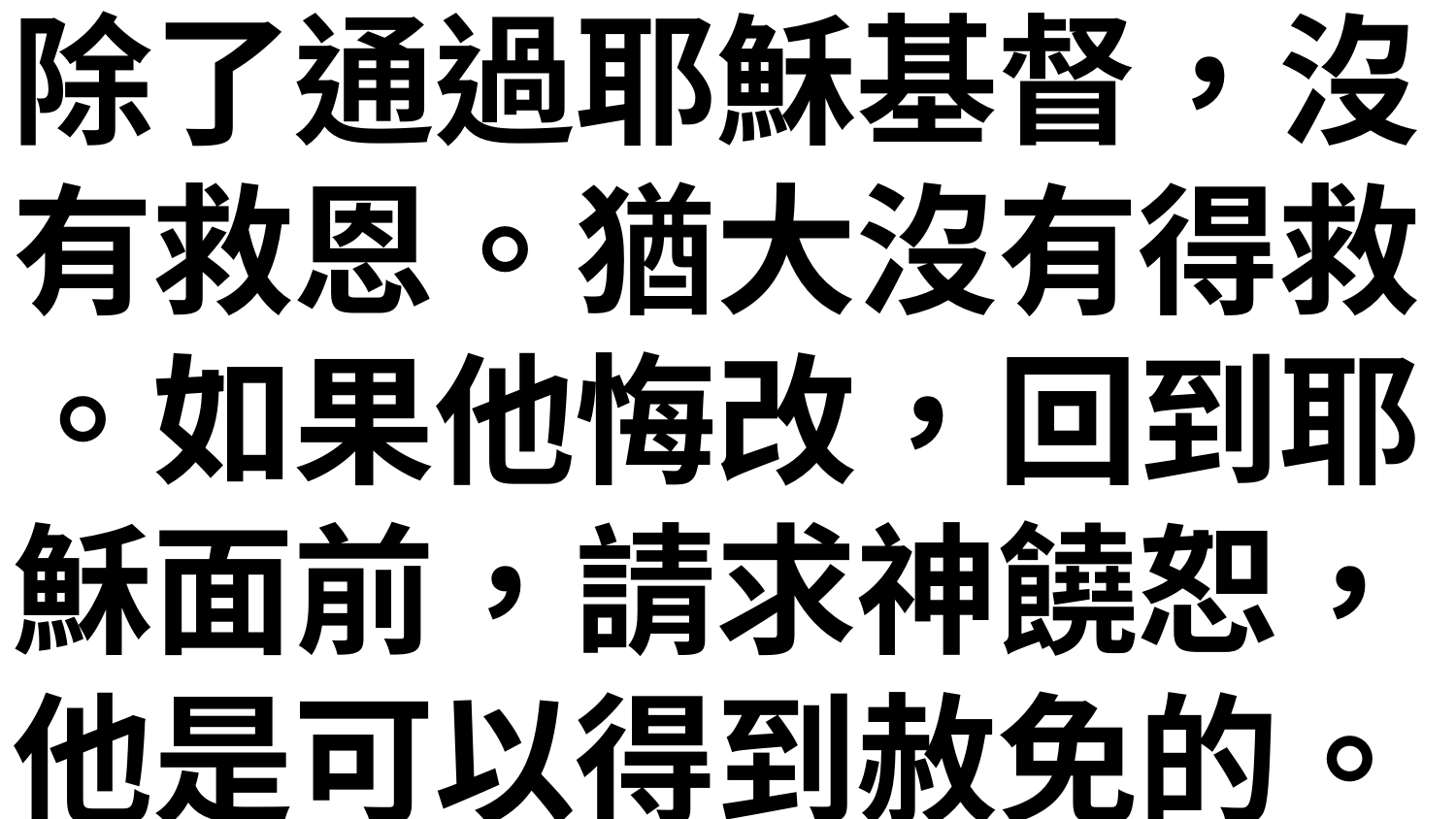

除了通過耶穌基督，沒有救恩。猶大沒有得救
。如果他悔改，回到耶穌面前，請求神饒恕，他是可以得到赦免的。